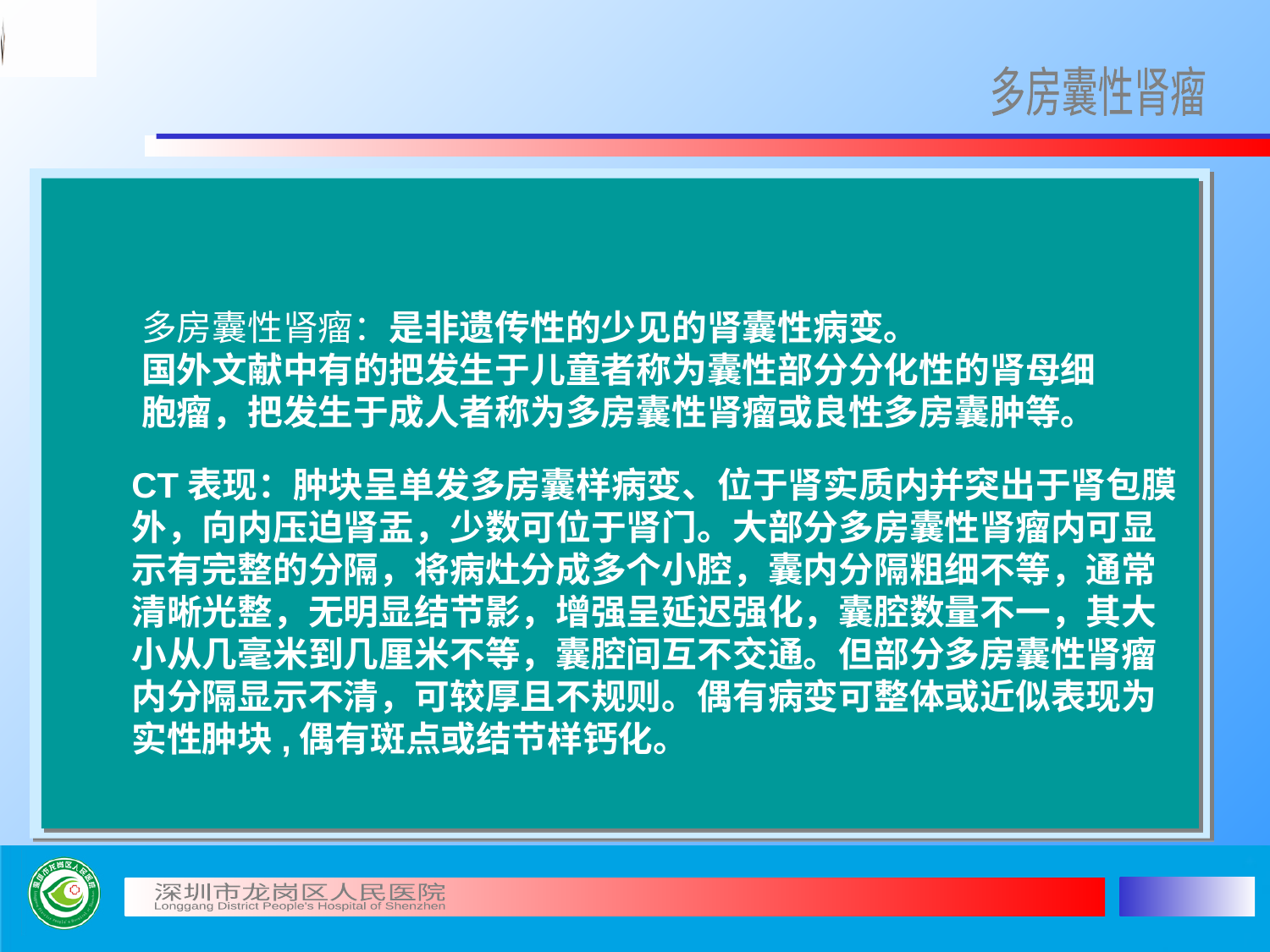

多房囊性肾瘤

多房囊性肾瘤：是非遗传性的少见的肾囊性病变。
国外文献中有的把发生于儿童者称为囊性部分分化性的肾母细胞瘤，把发生于成人者称为多房囊性肾瘤或良性多房囊肿等。

CT表现：肿块呈单发多房囊样病变、位于肾实质内并突出于肾包膜外，向内压迫肾盂，少数可位于肾门。大部分多房囊性肾瘤内可显示有完整的分隔，将病灶分成多个小腔，囊内分隔粗细不等，通常清晰光整，无明显结节影，增强呈延迟强化，囊腔数量不一，其大小从几毫米到几厘米不等，囊腔间互不交通。但部分多房囊性肾瘤内分隔显示不清，可较厚且不规则。偶有病变可整体或近似表现为实性肿块,偶有斑点或结节样钙化。